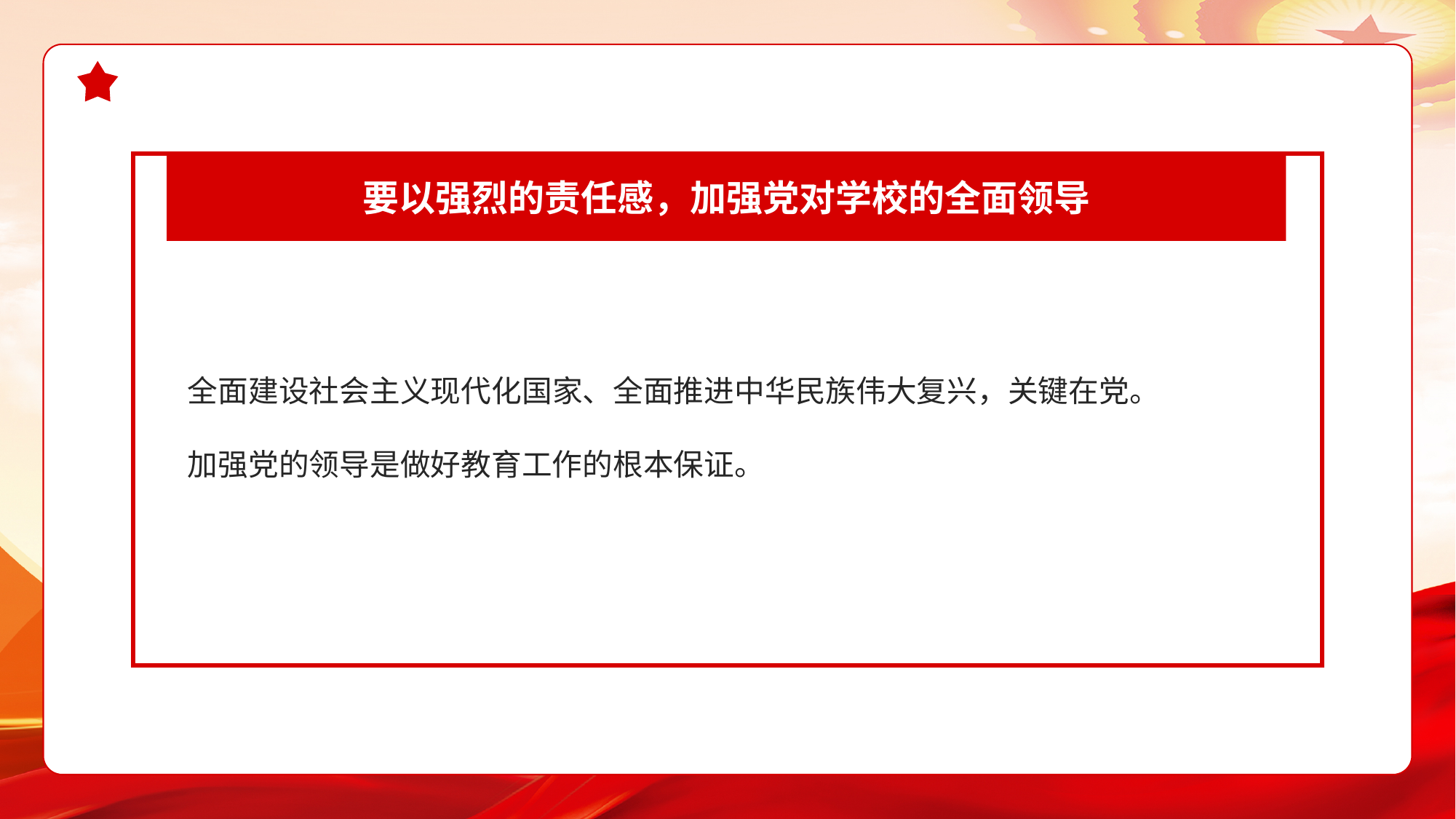

要以强烈的责任感，加强党对学校的全面领导
全面建设社会主义现代化国家、全面推进中华民族伟大复兴，关键在党。
加强党的领导是做好教育工作的根本保证。